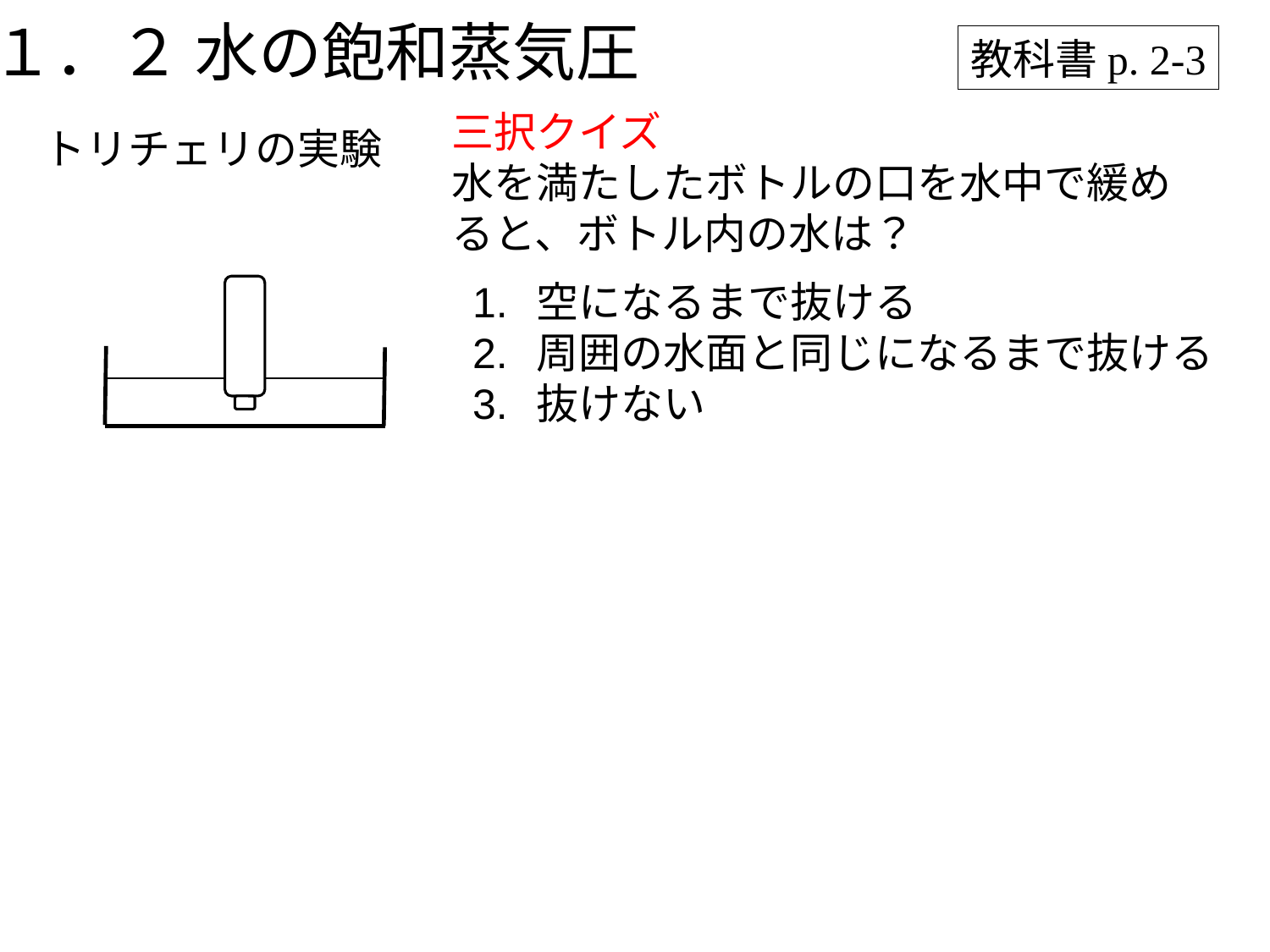

１．２ 水の飽和蒸気圧
教科書p. 2-3
三択クイズ
水を満たしたボトルの口を水中で緩めると、ボトル内の水は？
トリチェリの実験
空になるまで抜ける
周囲の水面と同じになるまで抜ける
抜けない